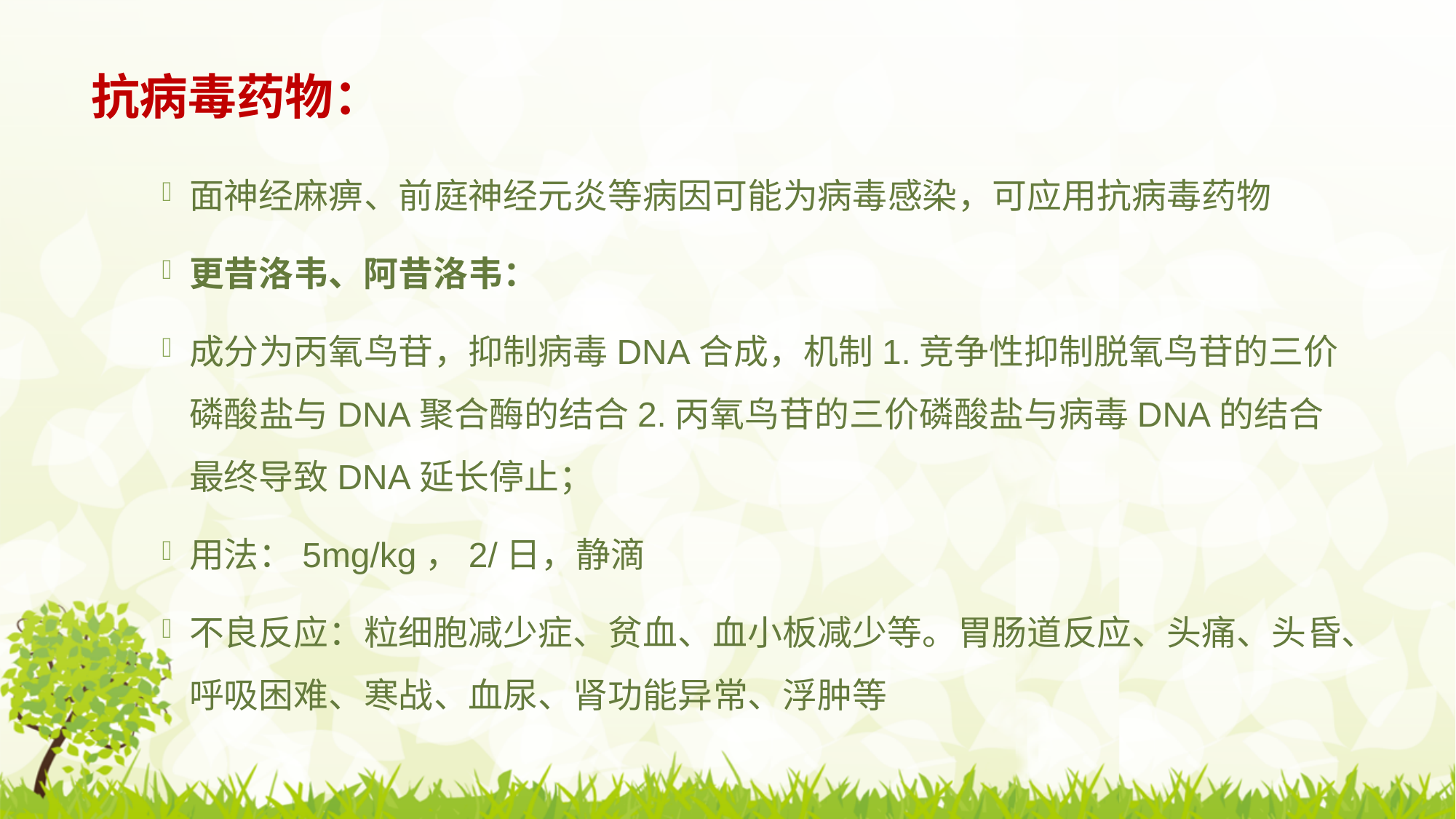

# 抗病毒药物：

面神经麻痹、前庭神经元炎等病因可能为病毒感染，可应用抗病毒药物
更昔洛韦、阿昔洛韦：
成分为丙氧鸟苷，抑制病毒DNA合成，机制1.竞争性抑制脱氧鸟苷的三价磷酸盐与DNA聚合酶的结合2.丙氧鸟苷的三价磷酸盐与病毒DNA的结合最终导致DNA延长停止；
用法：5mg/kg，2/日，静滴
不良反应：粒细胞减少症、贫血、血小板减少等。胃肠道反应、头痛、头昏、呼吸困难、寒战、血尿、肾功能异常、浮肿等